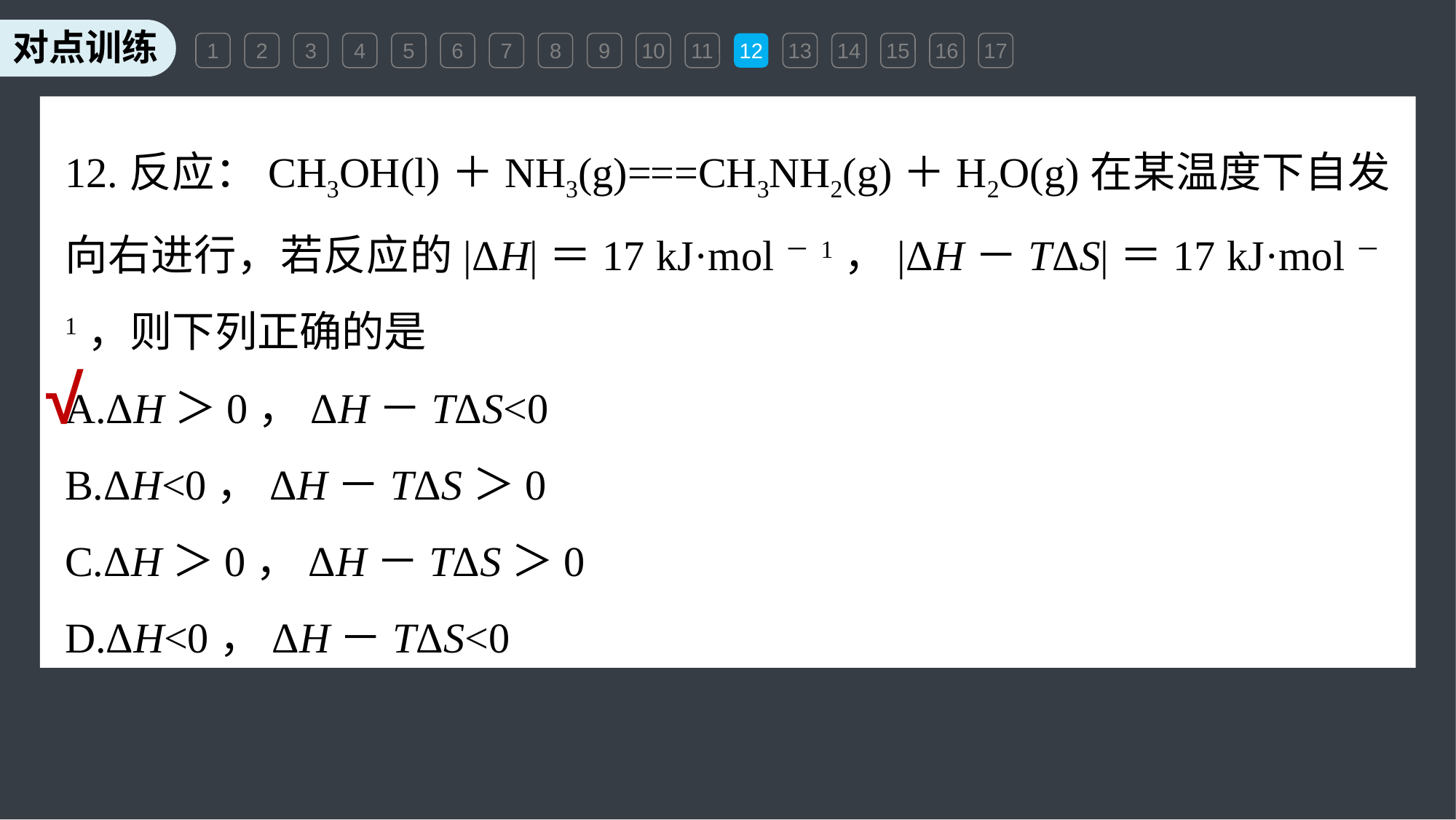

1
2
3
4
5
6
7
8
9
10
11
12
13
14
15
16
17
12.反应：CH3OH(l)＋NH3(g)===CH3NH2(g)＋H2O(g)在某温度下自发向右进行，若反应的|ΔH|＝17 kJ·mol－1，|ΔH－TΔS|＝17 kJ·mol－1，则下列正确的是
A.ΔH＞0，ΔH－TΔS<0
B.ΔH<0，ΔH－TΔS＞0
C.ΔH＞0，ΔH－TΔS＞0
D.ΔH<0，ΔH－TΔS<0
√